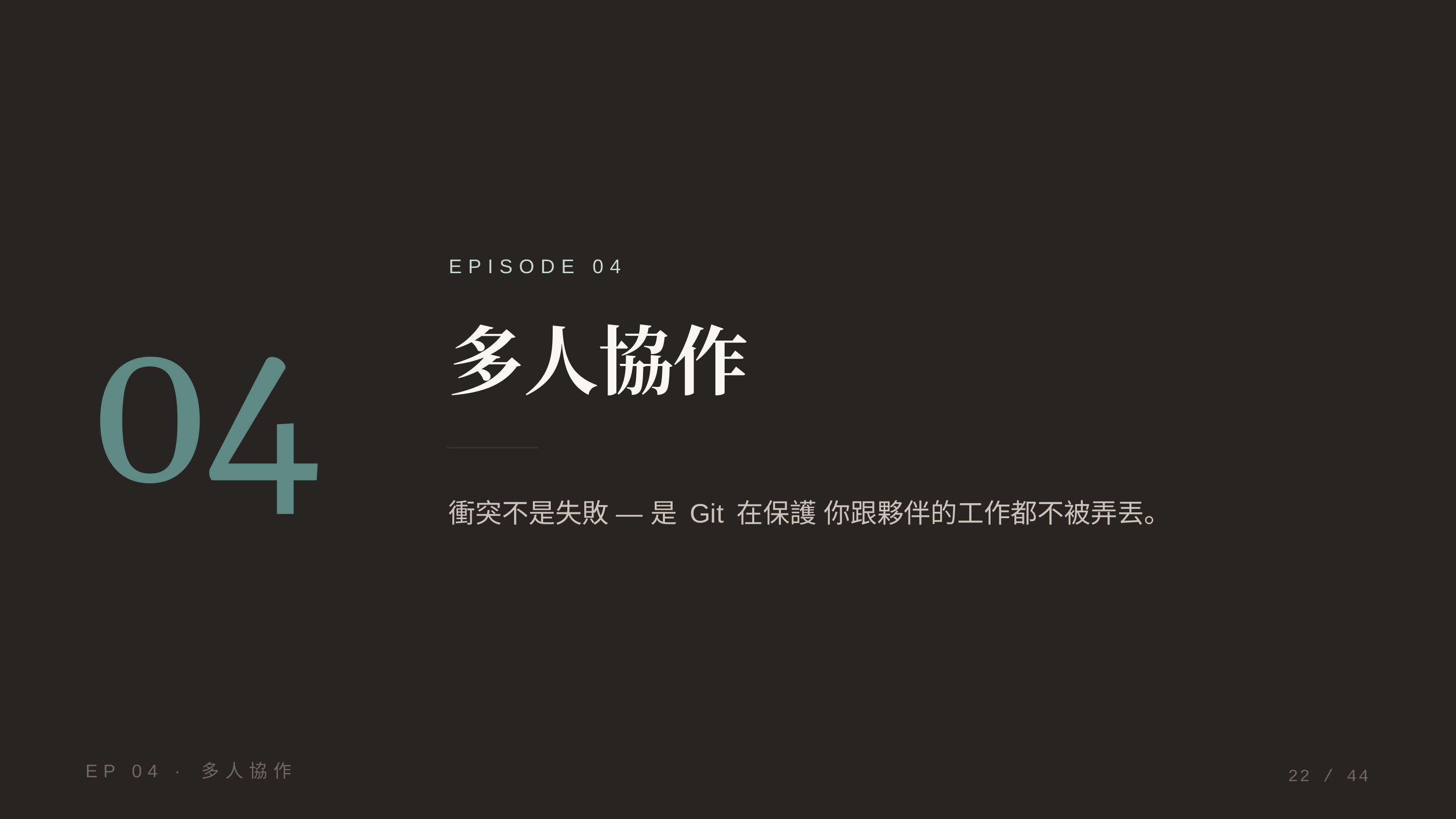

EPISODE 04
04
多人協作

衝突不是失敗 — 是 Git 在保護 你跟夥伴的工作都不被弄丟。
EP 04 · 多人協作
22 / 44